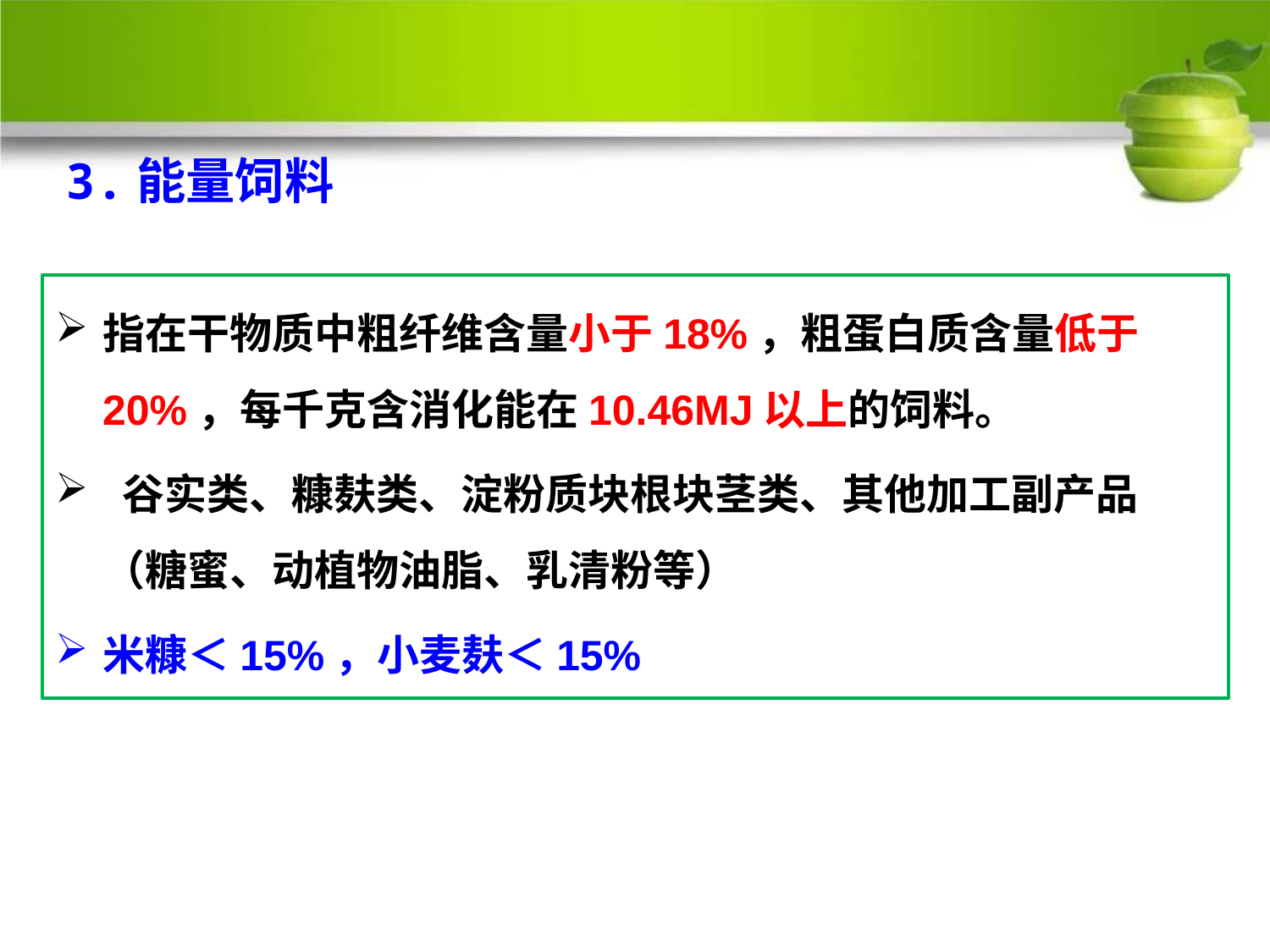

# 3.能量饲料
指在干物质中粗纤维含量小于18%，粗蛋白质含量低于20%，每千克含消化能在10.46MJ以上的饲料。
 谷实类、糠麸类、淀粉质块根块茎类、其他加工副产品（糖蜜、动植物油脂、乳清粉等）
米糠＜15%，小麦麸＜15%